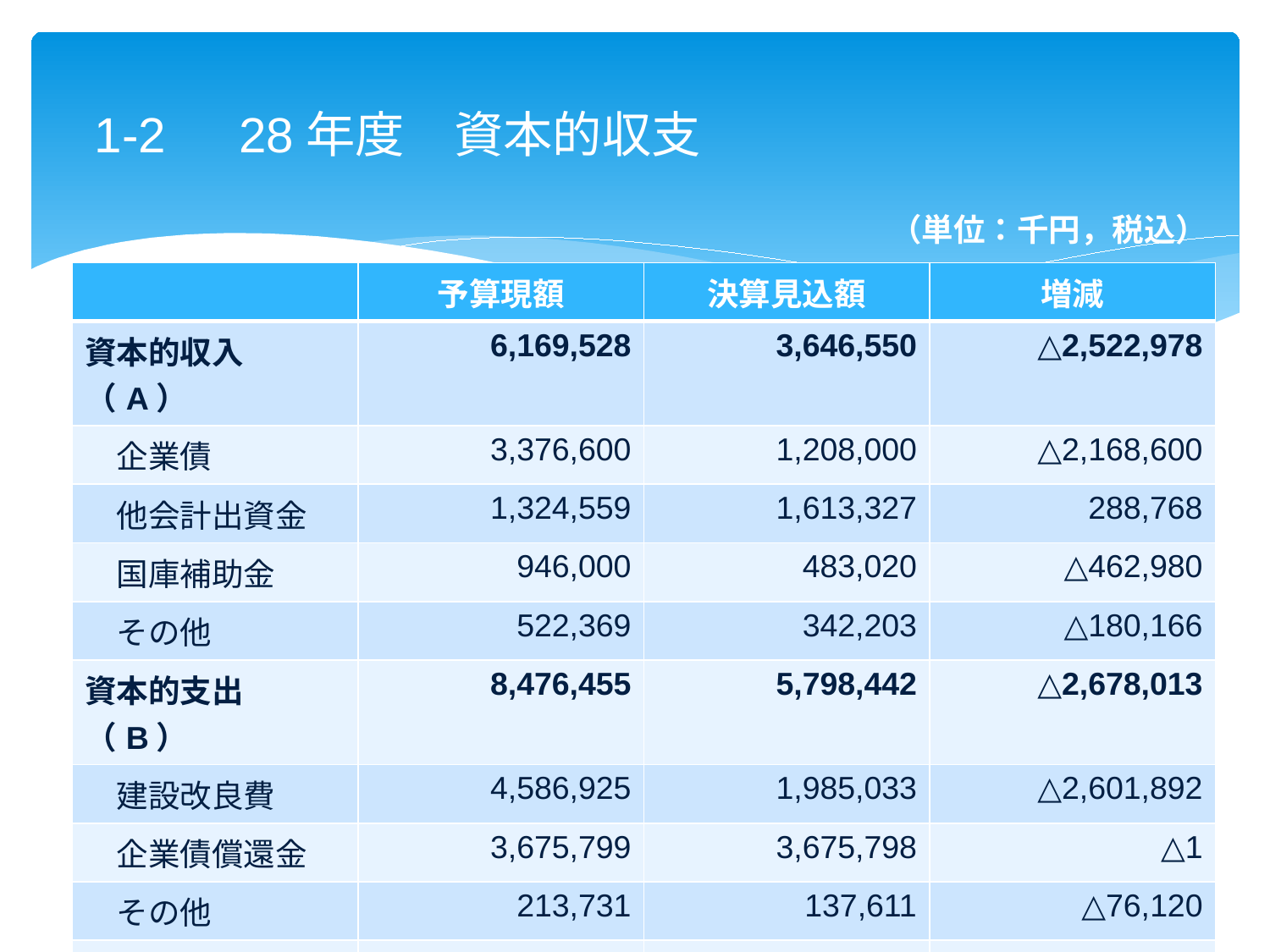

# 1-2　28年度　資本的収支
　　　（単位：千円，税込）
|  | 予算現額 | 決算見込額 | 増減 |
| --- | --- | --- | --- |
| 資本的収入（A） | 6,169,528 | 3,646,550 | △2,522,978 |
| 企業債 | 3,376,600 | 1,208,000 | △2,168,600 |
| 他会計出資金 | 1,324,559 | 1,613,327 | 288,768 |
| 国庫補助金 | 946,000 | 483,020 | △462,980 |
| その他 | 522,369 | 342,203 | △180,166 |
| 資本的支出（B） | 8,476,455 | 5,798,442 | △2,678,013 |
| 建設改良費 | 4,586,925 | 1,985,033 | △2,601,892 |
| 企業債償還金 | 3,675,799 | 3,675,798 | △1 |
| その他 | 213,731 | 137,611 | △76,120 |
| （A）－（B） | △2,306,927 | △2,151,892 | 155,035 |
5